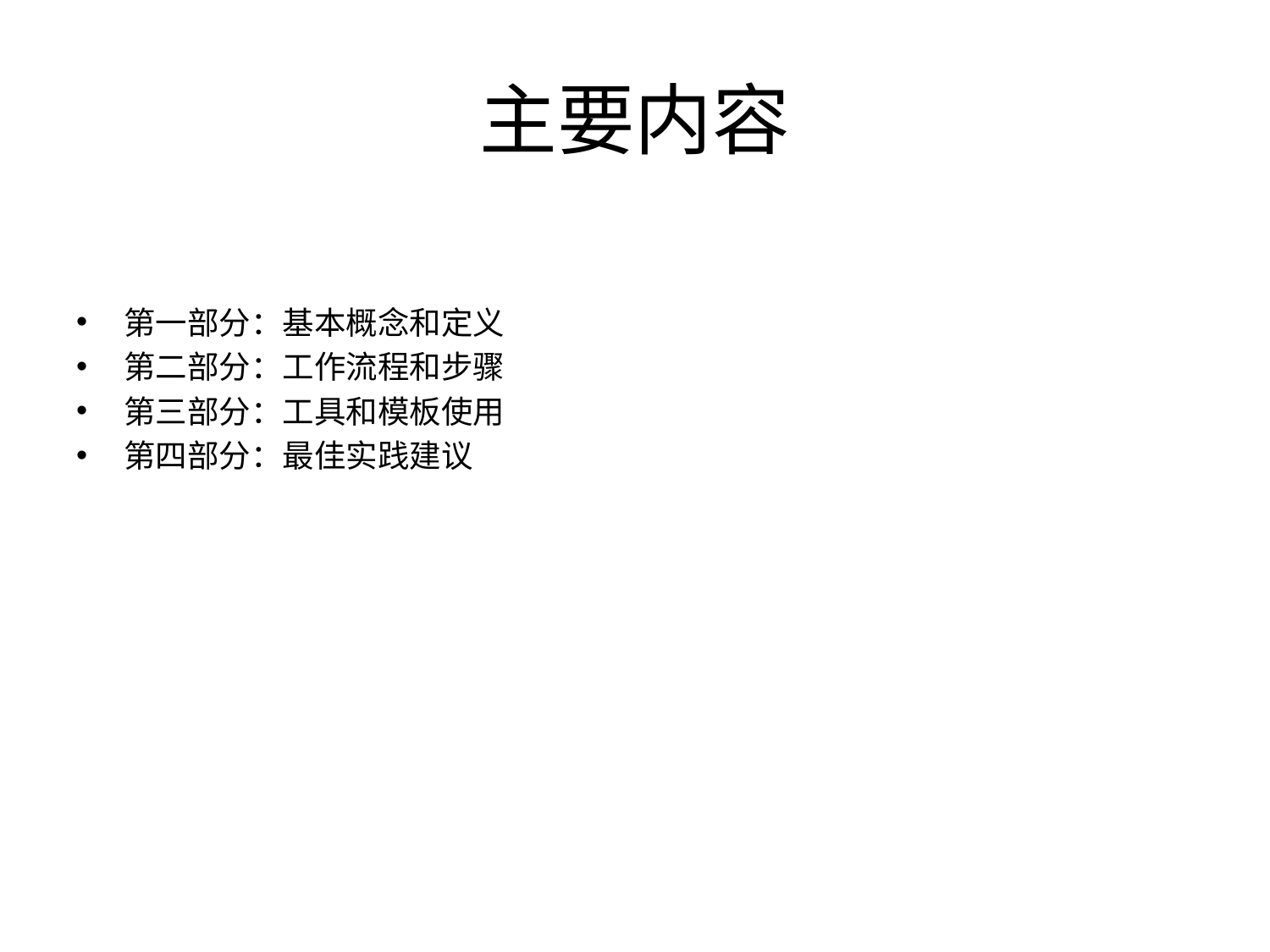

# 主要内容

第一部分：基本概念和定义
第二部分：工作流程和步骤
第三部分：工具和模板使用
第四部分：最佳实践建议